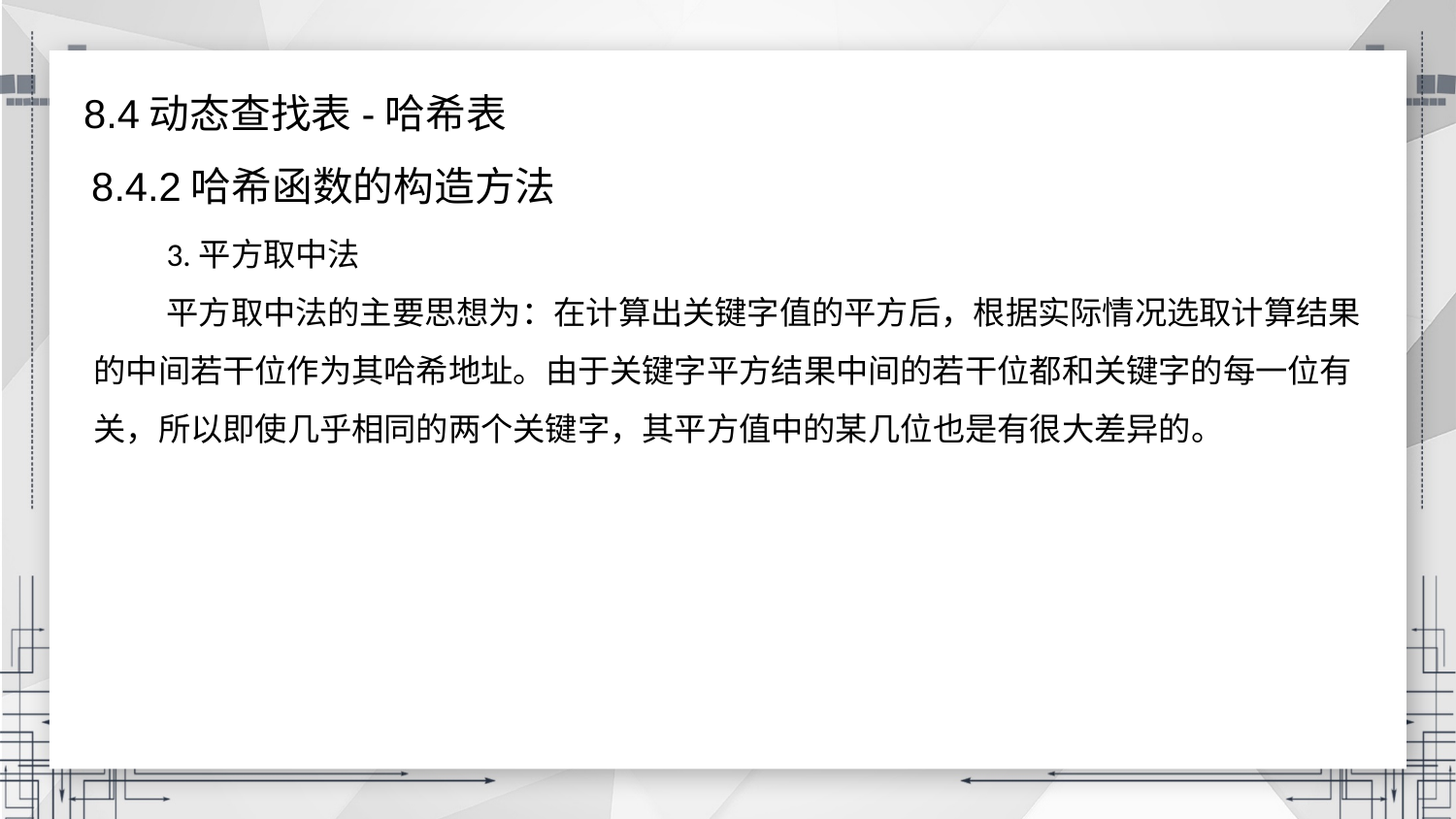

8.4动态查找表-哈希表
8.4.2哈希函数的构造方法
3.平方取中法
平方取中法的主要思想为：在计算出关键字值的平方后，根据实际情况选取计算结果的中间若干位作为其哈希地址。由于关键字平方结果中间的若干位都和关键字的每一位有关，所以即使几乎相同的两个关键字，其平方值中的某几位也是有很大差异的。